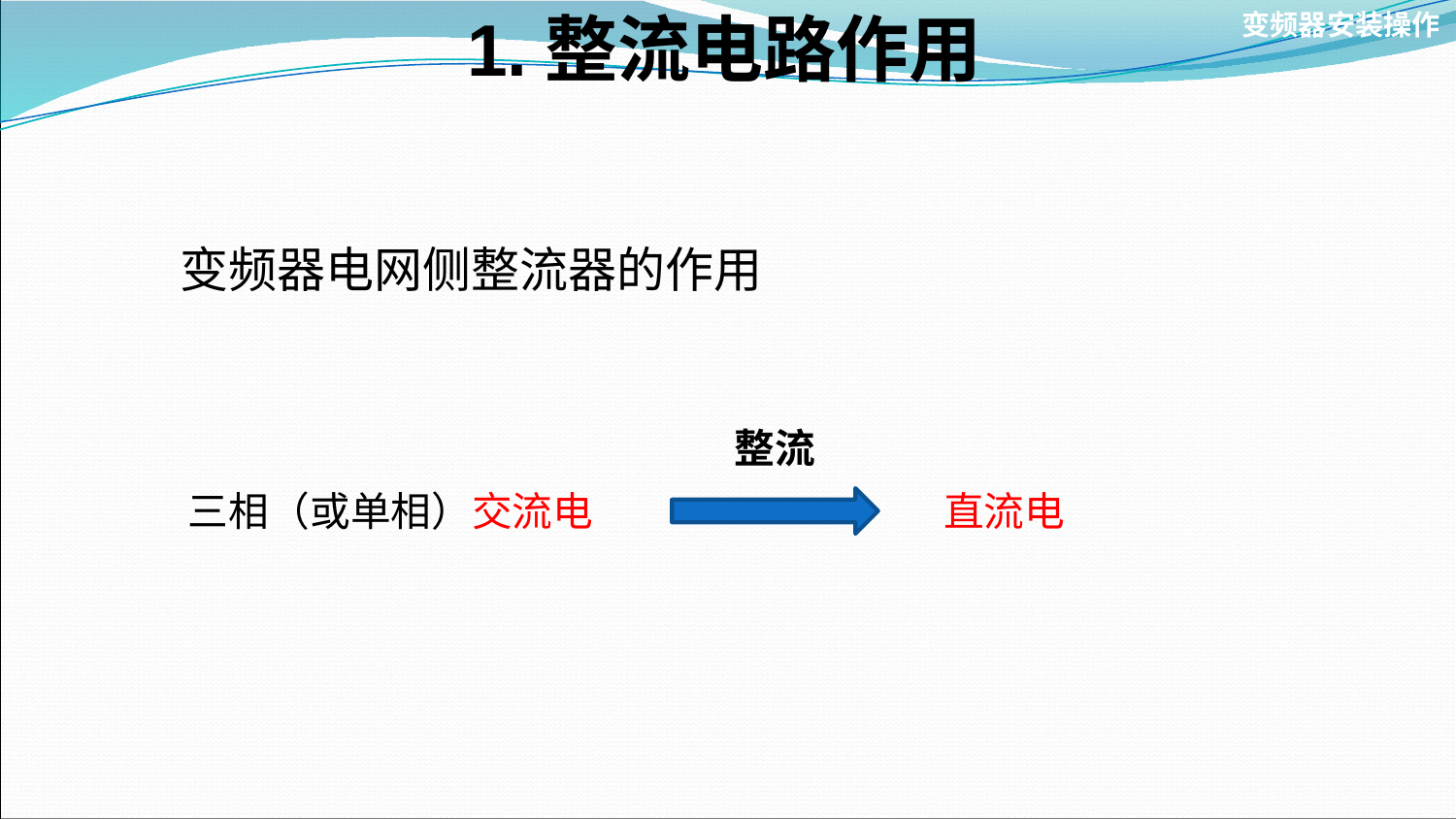

变频器安装操作
# 1.整流电路作用
变频器电网侧整流器的作用
整流
三相（或单相）交流电
直流电

4